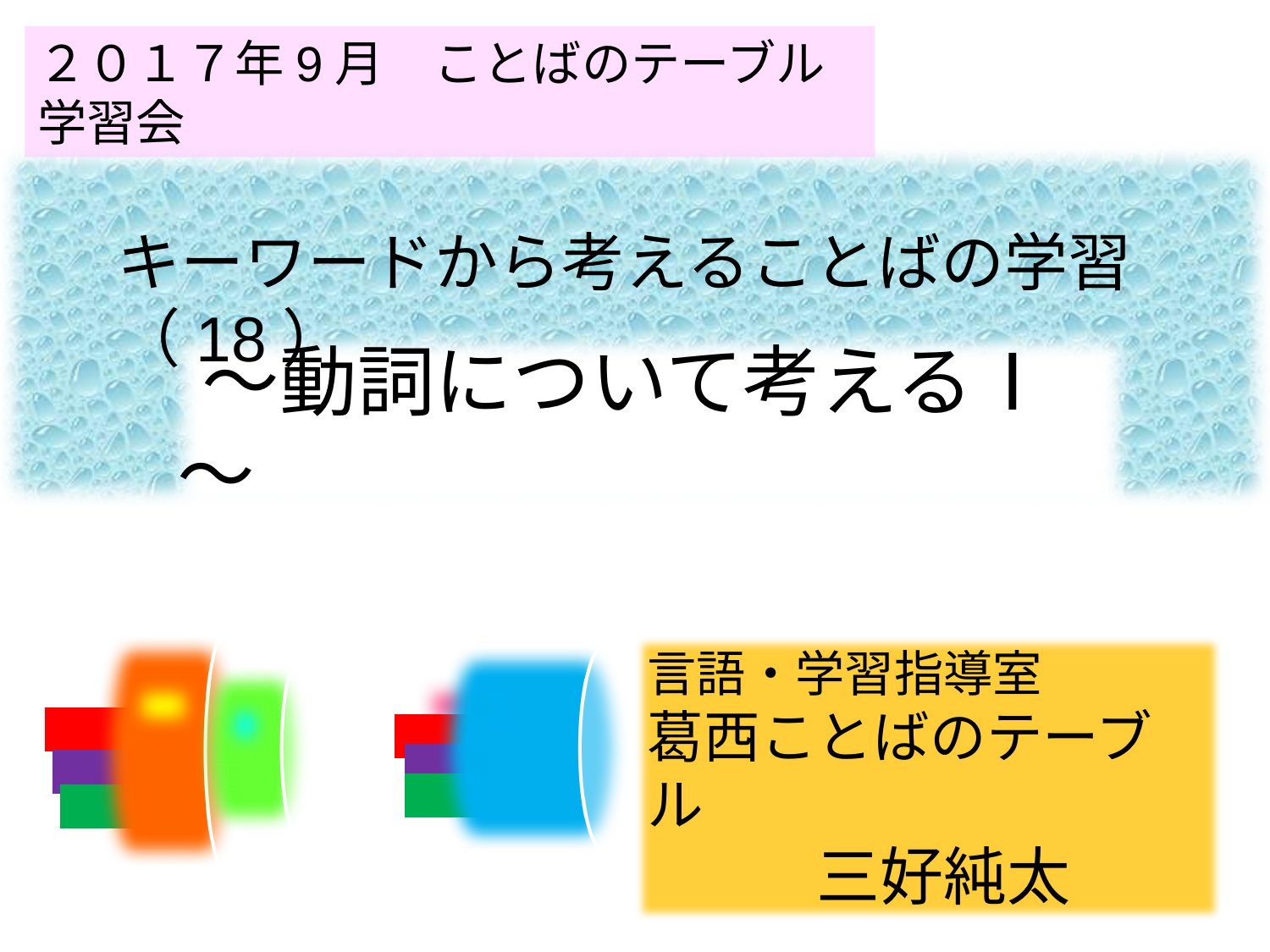

２０１７年9月　ことばのテーブル学習会

キーワードから考えることばの学習（18）
～動詞について考えるⅠ～

言語・学習指導室
葛西ことばのテーブル
　　　　三好純太